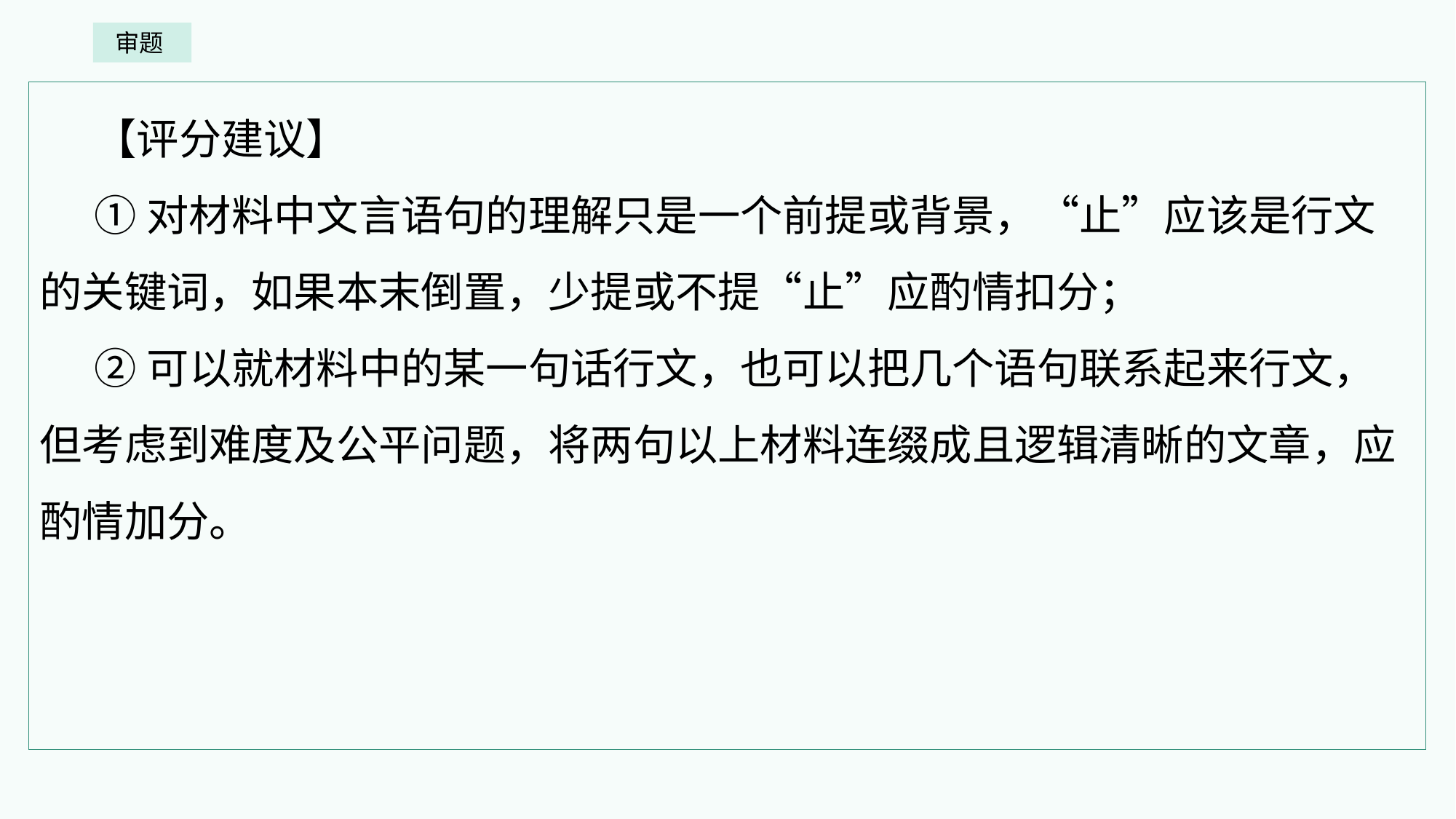

审题
【评分建议】
①对材料中文言语句的理解只是一个前提或背景，“止”应该是行文的关键词，如果本末倒置，少提或不提“止”应酌情扣分；
②可以就材料中的某一句话行文，也可以把几个语句联系起来行文，但考虑到难度及公平问题，将两句以上材料连缀成且逻辑清晰的文章，应酌情加分。